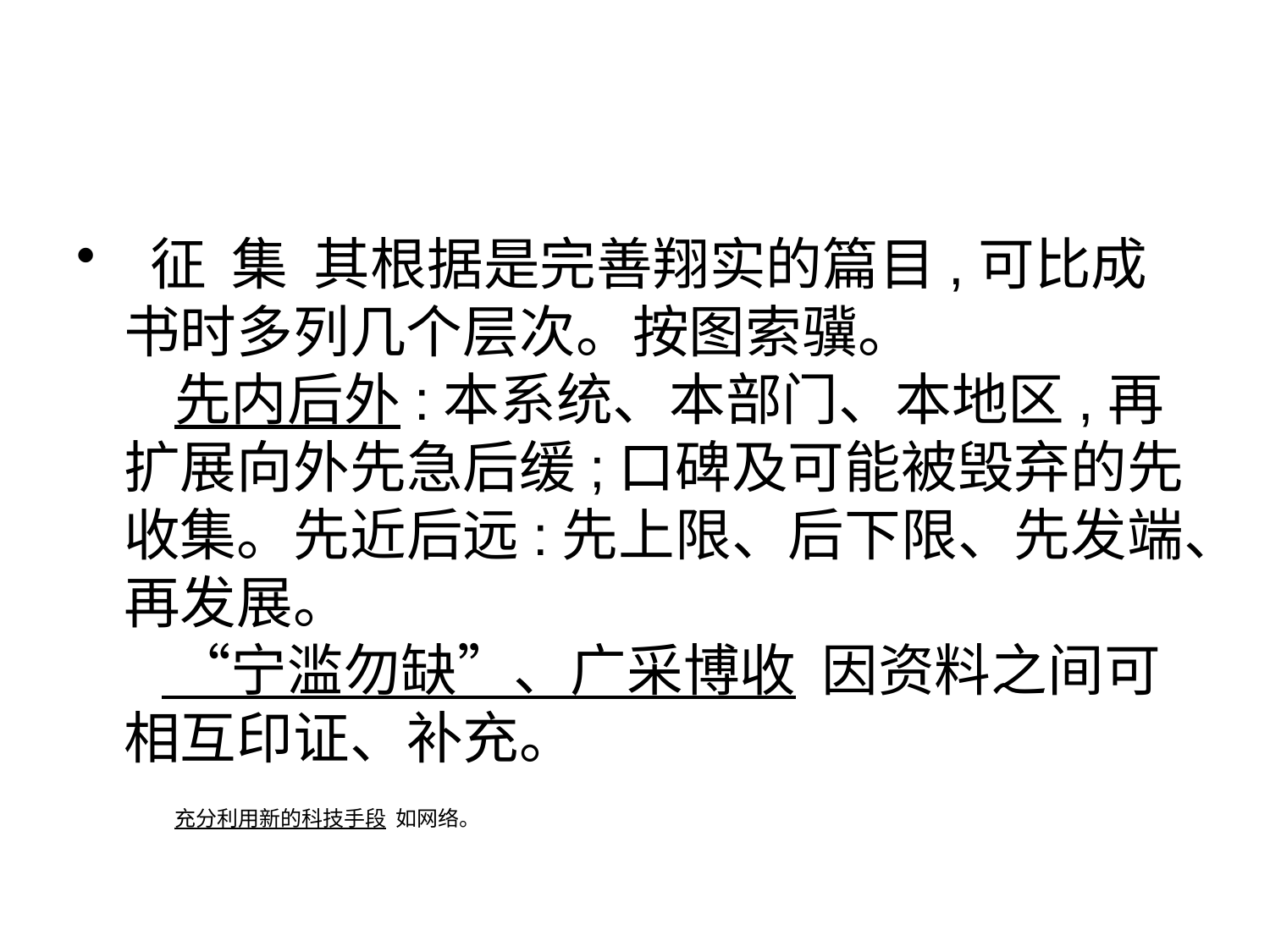

征  集  其根据是完善翔实的篇目,可比成书时多列几个层次。按图索骥。
    先内后外:本系统、本部门、本地区,再扩展向外先急后缓;口碑及可能被毁弃的先收集。先近后远:先上限、后下限、先发端、再发展。
    “宁滥勿缺”、广采博收  因资料之间可相互印证、补充。
    充分利用新的科技手段  如网络。